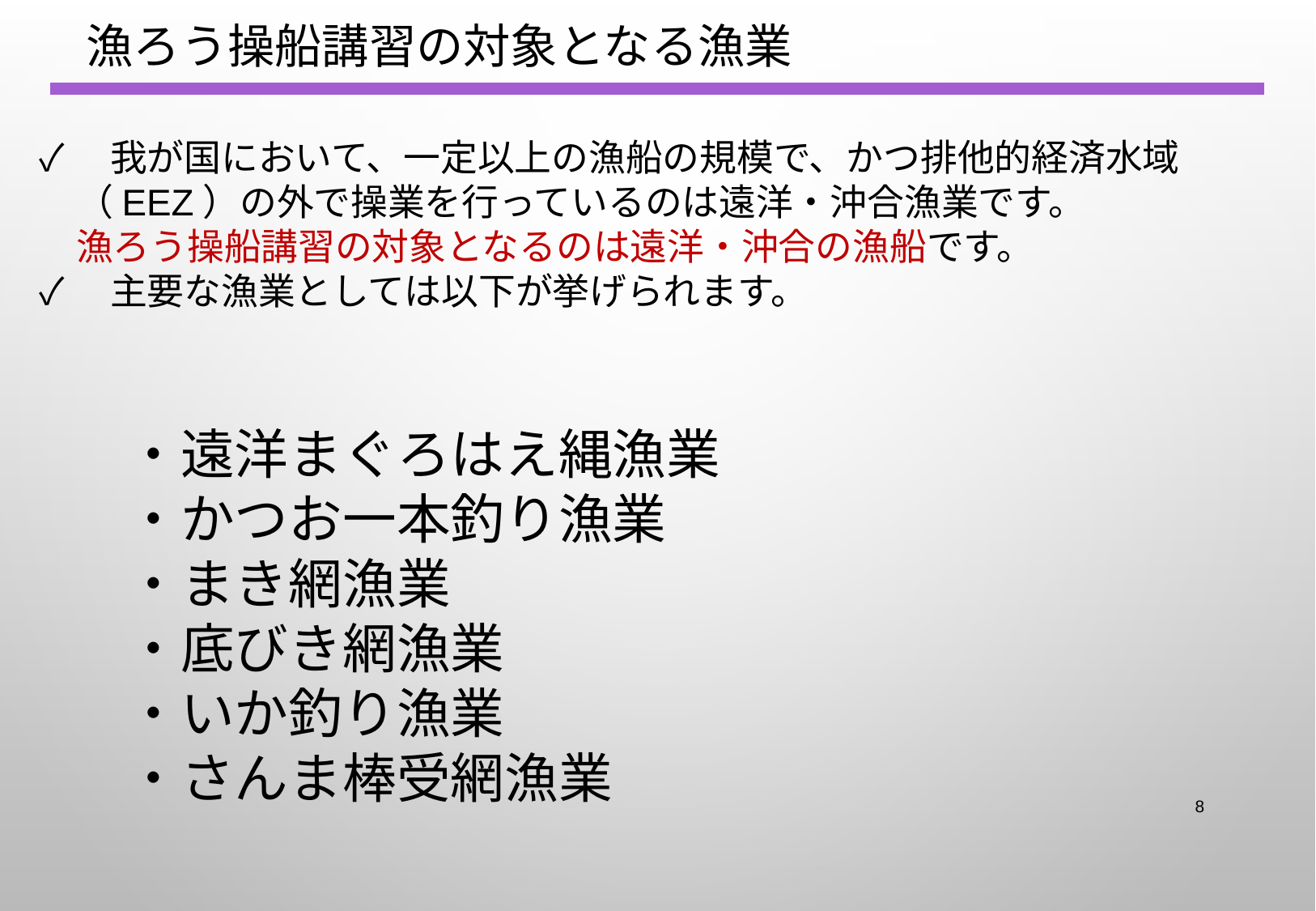

漁ろう操船講習の対象となる漁業
✓　我が国において、一定以上の漁船の規模で、かつ排他的経済水域
　（EEZ）の外で操業を行っているのは遠洋・沖合漁業です。
　漁ろう操船講習の対象となるのは遠洋・沖合の漁船です。
✓　主要な漁業としては以下が挙げられます。
・遠洋まぐろはえ縄漁業
・かつお一本釣り漁業
・まき網漁業
・底びき網漁業
・いか釣り漁業
・さんま棒受網漁業
8